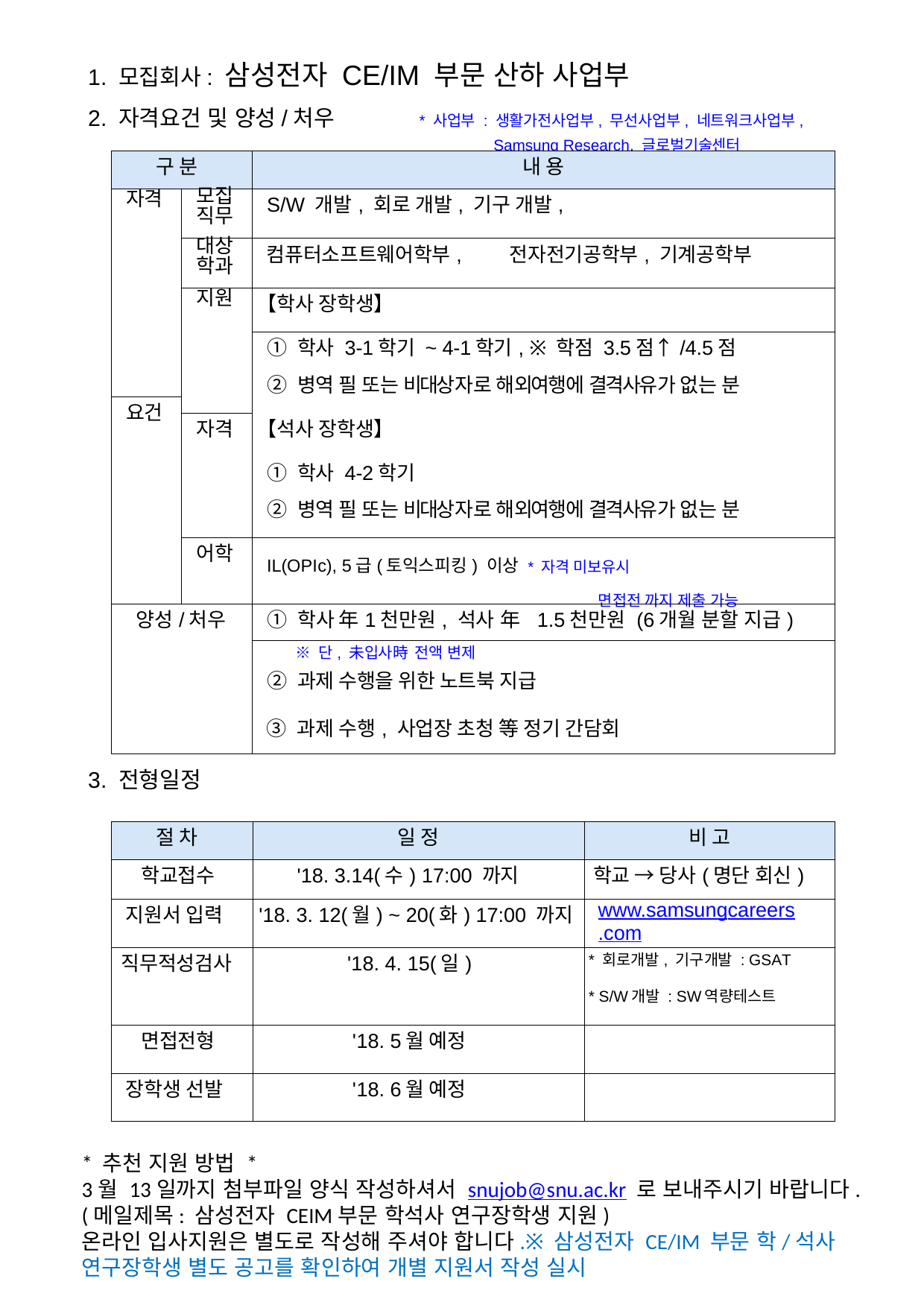

1. 모집회사: 삼성전자 CE/IM 부문 산하 사업부
2. 자격요건 및 양성/처우
* 사업부 : 생활가전사업부, 무선사업부, 네트워크사업부,
                  Samsung Research, 글로벌기술센터
| 구 분 |  | 내 용 |
| --- | --- | --- |
| 자격 | 모집 직무 | S/W 개발, 회로 개발, 기구 개발, |
|  | 대상 학과 | 컴퓨터소프트웨어학부, 전자전기공학부, 기계공학부 |
|  | 지원 | 【학사 장학생】 |
|  |  | ① 학사 3-1학기 ~ 4-1학기, ※ 학점 3.5점↑/4.5점 |
|  |  | ② 병역 필 또는 비대상자로 해외여행에 결격사유가 없는 분 |
| 요건 |  |  |
|  | 자격 | 【석사 장학생】 |
|  |  | ① 학사 4-2학기 |
|  |  | ② 병역 필 또는 비대상자로 해외여행에 결격사유가 없는 분 |
|  | 어학 | IL(OPIc), 5급(토익스피킹) 이상 \* 자격 미보유시 면접전 까지 제출 가능 |
| 양성/처우 |  | ① 학사 年1천만원, 석사 年 1.5천만원 (6개월 분할 지급) |
|  |  | ※ 단, 未입사時 전액 변제 |
|  |  | ② 과제 수행을 위한 노트북 지급 |
|  |  | ③ 과제 수행, 사업장 초청 等 정기 간담회 |
3. 전형일정
| 절 차 | 일 정 | 비 고 |
| --- | --- | --- |
| 학교접수 | '18. 3.14(수) 17:00 까지 | 학교 → 당사(명단 회신) |
| 지원서 입력 | '18. 3. 12(월) ~ 20(화) 17:00 까지 | www.samsungcareers.com |
| 직무적성검사 | '18. 4. 15(일) | \* 회로개발, 기구개발 : GSAT \* S/W개발 : SW역량테스트 |
| 면접전형 | '18. 5월 예정 |  |
| 장학생 선발 | '18. 6월 예정 |  |
* 추천 지원 방법 *
3월 13일까지 첨부파일 양식 작성하셔서 snujob@snu.ac.kr 로 보내주시기 바랍니다. (메일제목: 삼성전자 CEIM부문 학석사 연구장학생 지원)
온라인 입사지원은 별도로 작성해 주셔야 합니다.※ 삼성전자 CE/IM 부문 학/석사 연구장학생 별도 공고를 확인하여 개별 지원서 작성 실시